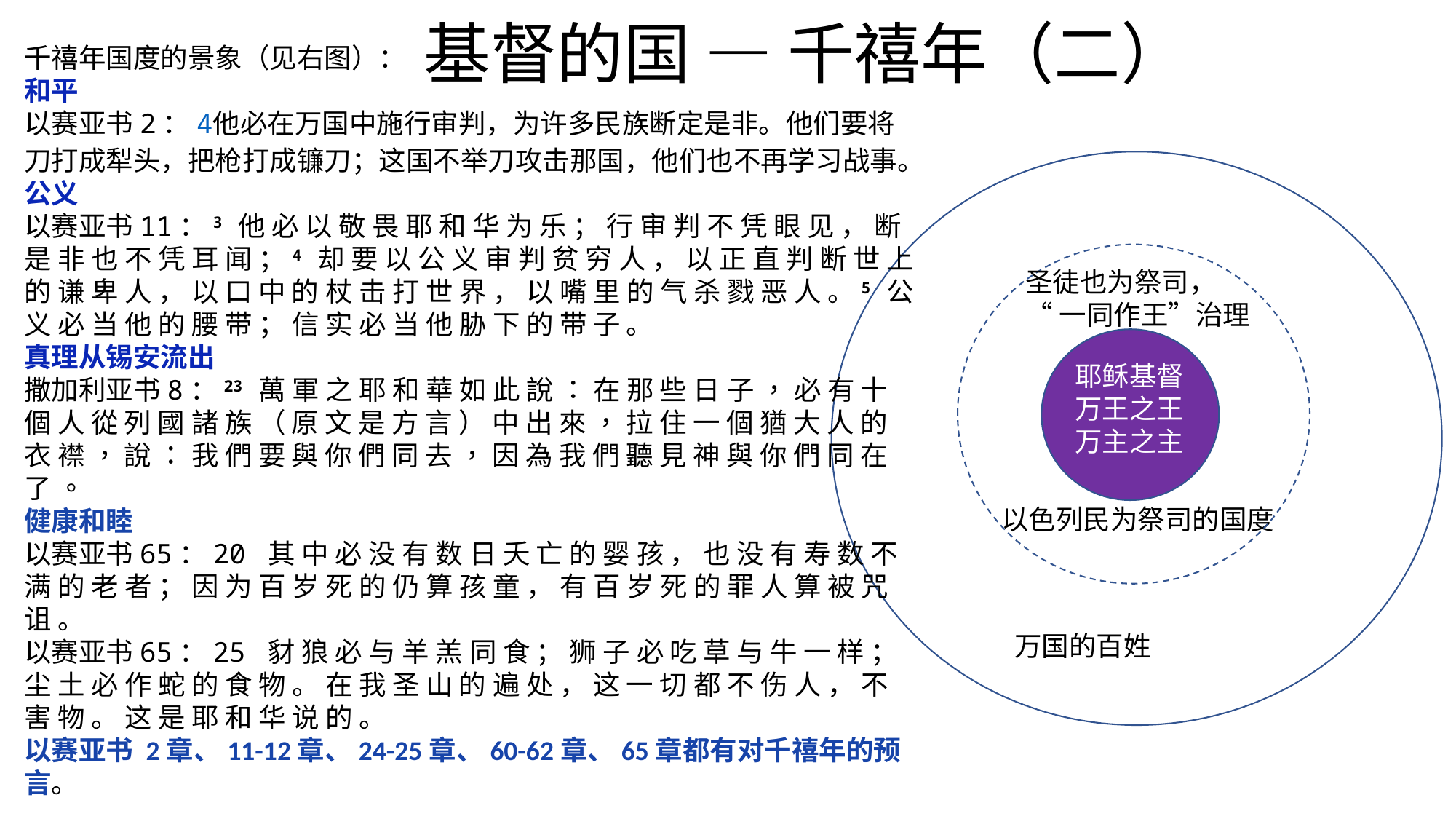

# 基督的国 — 千禧年（二）

千禧年国度的景象（见右图）：
和平
以赛亚书2：4他必在万国中施行审判，为许多民族断定是非。他们要将刀打成犁头，把枪打成镰刀；这国不举刀攻击那国，他们也不再学习战事。
公义
以赛亚书11：3 他 必 以 敬 畏 耶 和 华 为 乐 ； 行 审 判 不 凭 眼 见 ， 断 是 非 也 不 凭 耳 闻 ；4 却 要 以 公 义 审 判 贫 穷 人 ， 以 正 直 判 断 世 上 的 谦 卑 人 ， 以 口 中 的 杖 击 打 世 界 ， 以 嘴 里 的 气 杀 戮 恶 人 。5 公 义 必 当 他 的 腰 带 ； 信 实 必 当 他 胁 下 的 带 子 。
真理从锡安流出
撒加利亚书8：23 萬 軍 之 耶 和 華 如 此 說 ： 在 那 些 日 子 ， 必 有 十 個 人 從 列 國 諸 族 （ 原 文 是 方 言 ） 中 出 來 ， 拉 住 一 個 猶 大 人 的 衣 襟 ， 說 ： 我 們 要 與 你 們 同 去 ， 因 為 我 們 聽 見 神 與 你 們 同 在 了 。
健康和睦
以赛亚书65：20 其 中 必 没 有 数 日 夭 亡 的 婴 孩 ， 也 没 有 寿 数 不 满 的 老 者 ； 因 为 百 岁 死 的 仍 算 孩 童 ， 有 百 岁 死 的 罪 人 算 被 咒 诅 。
以赛亚书65：25 豺 狼 必 与 羊 羔 同 食 ； 狮 子 必 吃 草 与 牛 一 样 ； 尘 土 必 作 蛇 的 食 物 。 在 我 圣 山 的 遍 处 ， 这 一 切 都 不 伤 人 ， 不 害 物 。 这 是 耶 和 华 说 的 。
以赛亚书 2章、11-12章、24-25章、60-62章、65章都有对千禧年的预言。

圣徒也为祭司，
“一同作王”治理

耶稣基督
万王之王
万主之主
万国的百姓
以色列民为祭司的国度